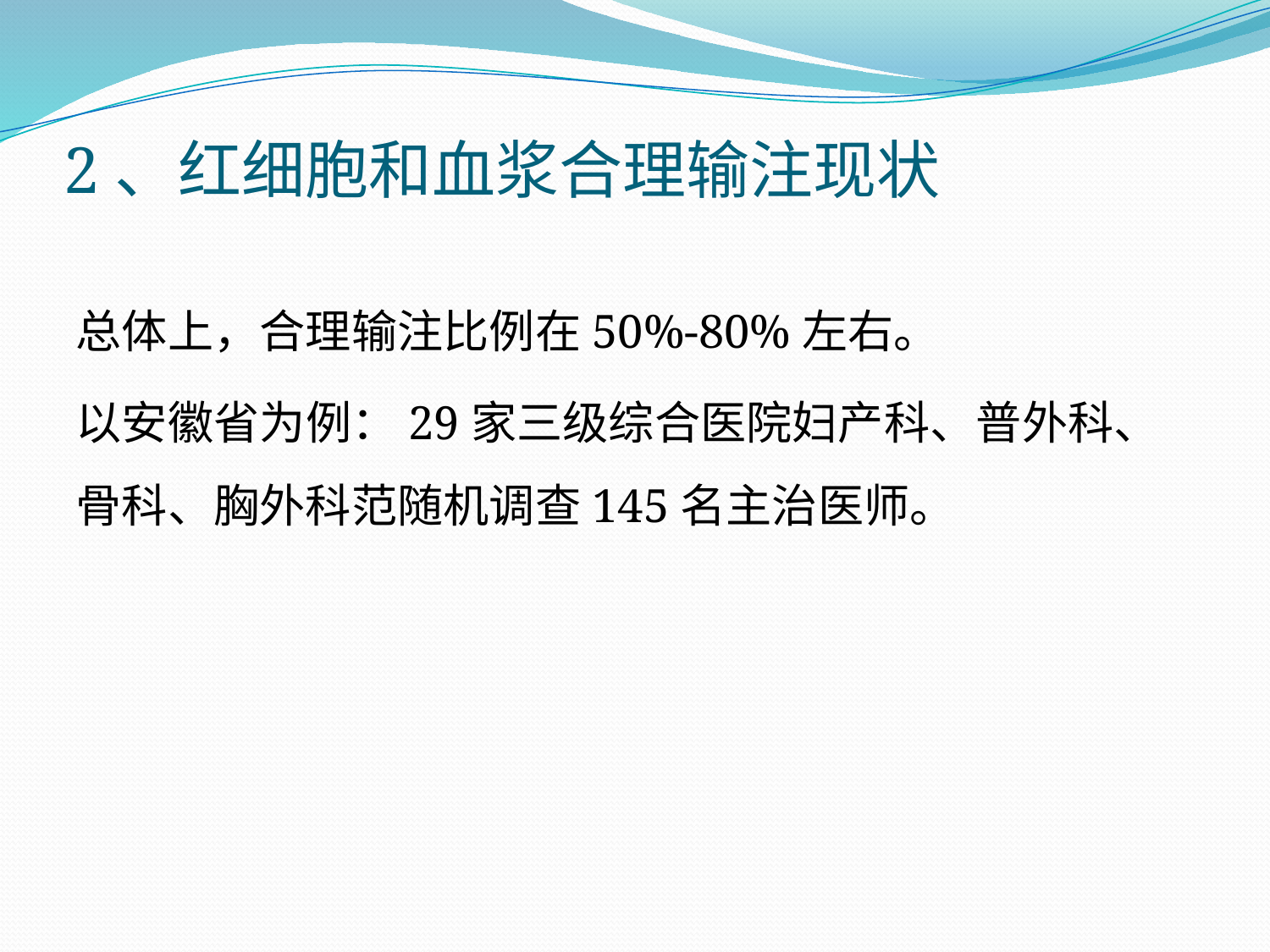

# 2、红细胞和血浆合理输注现状
总体上，合理输注比例在50%-80%左右。
以安徽省为例：29家三级综合医院妇产科、普外科、骨科、胸外科范随机调查145名主治医师。